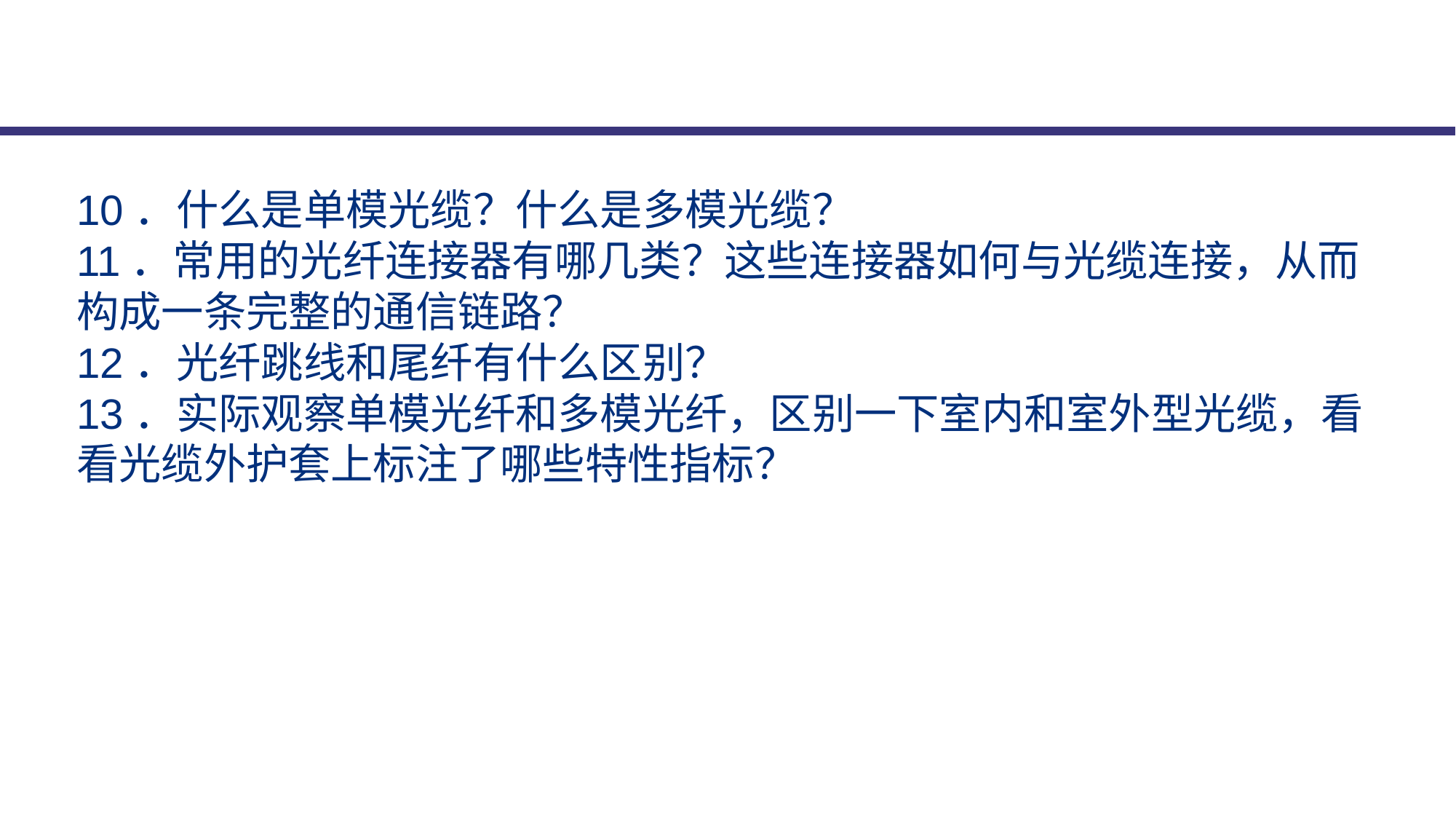

10．什么是单模光缆？什么是多模光缆？
11．常用的光纤连接器有哪几类？这些连接器如何与光缆连接，从而构成一条完整的通信链路？
12．光纤跳线和尾纤有什么区别？
13．实际观察单模光纤和多模光纤，区别一下室内和室外型光缆，看看光缆外护套上标注了哪些特性指标？